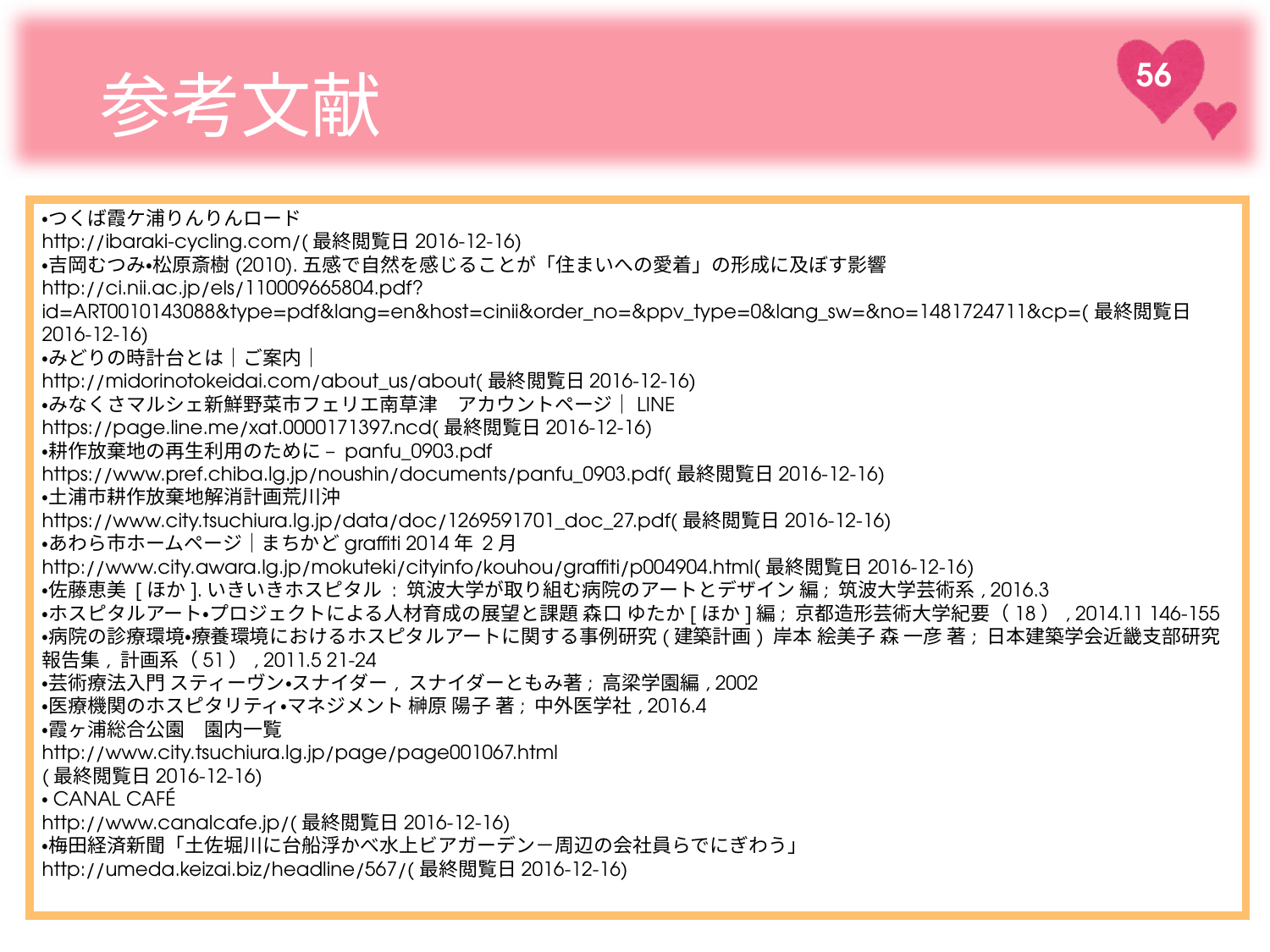

# 参考文献
・つくば霞ケ浦りんりんロード
http://ibaraki-cycling.com/(最終閲覧日2016-12-16)
・吉岡むつみ・松原斎樹(2010).五感で自然を感じることが「住まいへの愛着」の形成に及ぼす影響
http://ci.nii.ac.jp/els/110009665804.pdf?id=ART0010143088&type=pdf&lang=en&host=cinii&order_no=&ppv_type=0&lang_sw=&no=1481724711&cp=(最終閲覧日2016-12-16)
・みどりの時計台とは｜ご案内｜
http://midorinotokeidai.com/about_us/about(最終閲覧日2016-12-16)
・みなくさマルシェ新鮮野菜市フェリエ南草津　アカウントページ｜LINE
https://page.line.me/xat.0000171397.ncd(最終閲覧日2016-12-16)
・耕作放棄地の再生利用のために – panfu_0903.pdf
https://www.pref.chiba.lg.jp/noushin/documents/panfu_0903.pdf(最終閲覧日2016-12-16)
・土浦市耕作放棄地解消計画荒川沖
https://www.city.tsuchiura.lg.jp/data/doc/1269591701_doc_27.pdf(最終閲覧日2016-12-16)
・あわら市ホームページ｜まちかどgraffiti 2014年 2月
http://www.city.awara.lg.jp/mokuteki/cityinfo/kouhou/graffiti/p004904.html(最終閲覧日2016-12-16)
・佐藤恵美 [ほか].いきいきホスピタル : 筑波大学が取り組む病院のアートとデザイン 編; 筑波大学芸術系, 2016.3
・ホスピタルアート・プロジェクトによる人材育成の展望と課題 森口 ゆたか[ほか]編; 京都造形芸術大学紀要（18）, 2014.11 146-155
・病院の診療環境・療養環境におけるホスピタルアートに関する事例研究(建築計画) 岸本 絵美子 森 一彦 著; 日本建築学会近畿支部研究報告集, 計画系（51）, 2011.5 21-24
・芸術療法入門 スティーヴン・スナイダー, スナイダーともみ著; 高梁学園編, 2002
・医療機関のホスピタリティ・マネジメント 榊原 陽子 著; 中外医学社, 2016.4
・霞ヶ浦総合公園　園内一覧
http://www.city.tsuchiura.lg.jp/page/page001067.html
(最終閲覧日2016-12-16)
・CANAL CAFÉ
http://www.canalcafe.jp/(最終閲覧日2016-12-16)
・梅田経済新聞「土佐堀川に台船浮かべ水上ビアガーデン－周辺の会社員らでにぎわう」
http://umeda.keizai.biz/headline/567/(最終閲覧日2016-12-16)